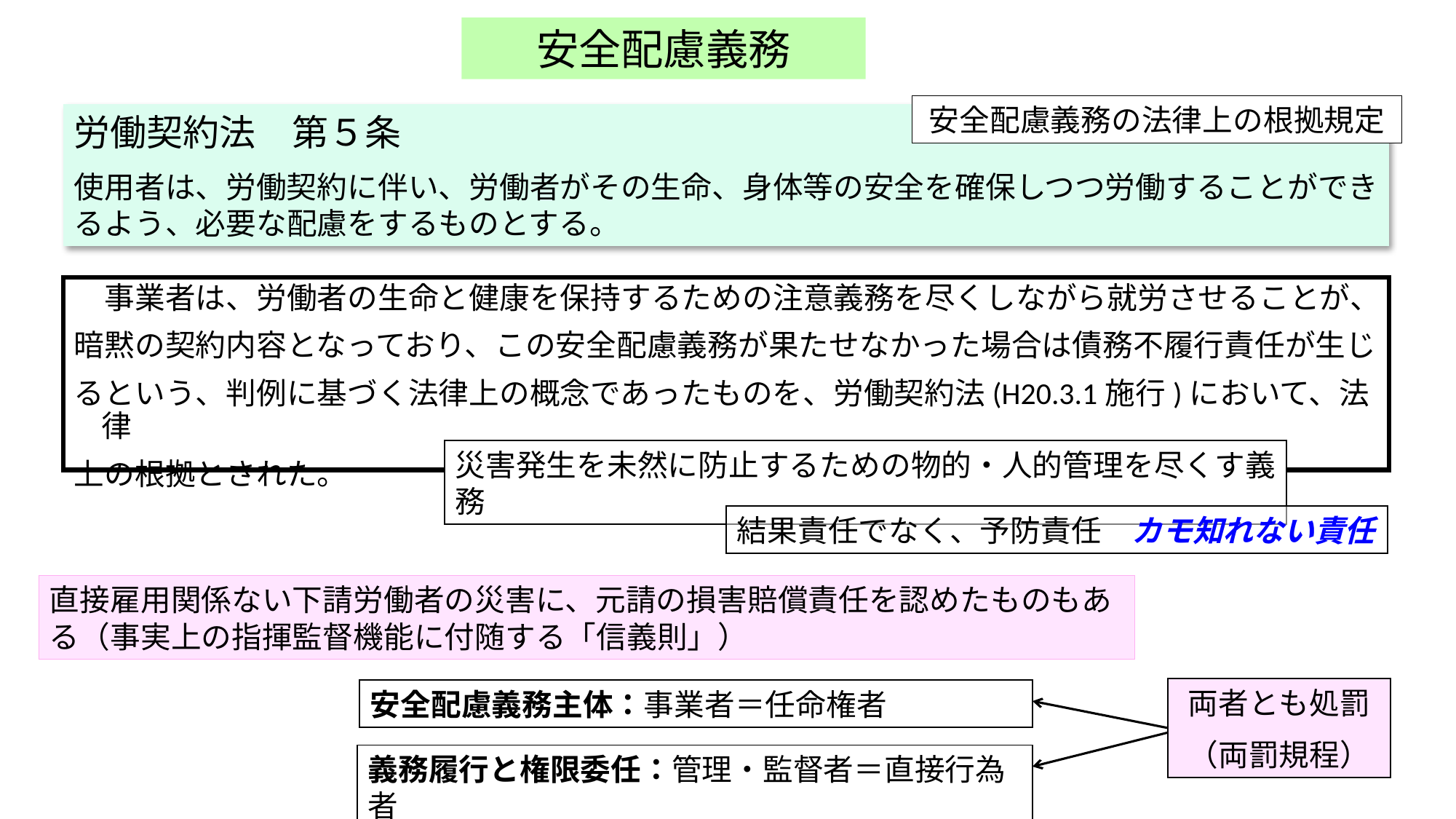

安全配慮義務
安全配慮義務の法律上の根拠規定
労働契約法　第５条

使用者は、労働契約に伴い、労働者がその生命、身体等の安全を確保しつつ労働することができるよう、必要な配慮をするものとする。
　事業者は、労働者の生命と健康を保持するための注意義務を尽くしながら就労させることが、
暗黙の契約内容となっており、この安全配慮義務が果たせなかった場合は債務不履行責任が生じ
るという、判例に基づく法律上の概念であったものを、労働契約法(H20.3.1施行)において、法律
上の根拠とされた。
災害発生を未然に防止するための物的・人的管理を尽くす義務
結果責任でなく、予防責任　カモ知れない責任
直接雇用関係ない下請労働者の災害に、元請の損害賠償責任を認めたものもある（事実上の指揮監督機能に付随する「信義則」）
両者とも処罰
（両罰規程）
安全配慮義務主体：事業者＝任命権者

義務履行と権限委任：管理・監督者＝直接行為者